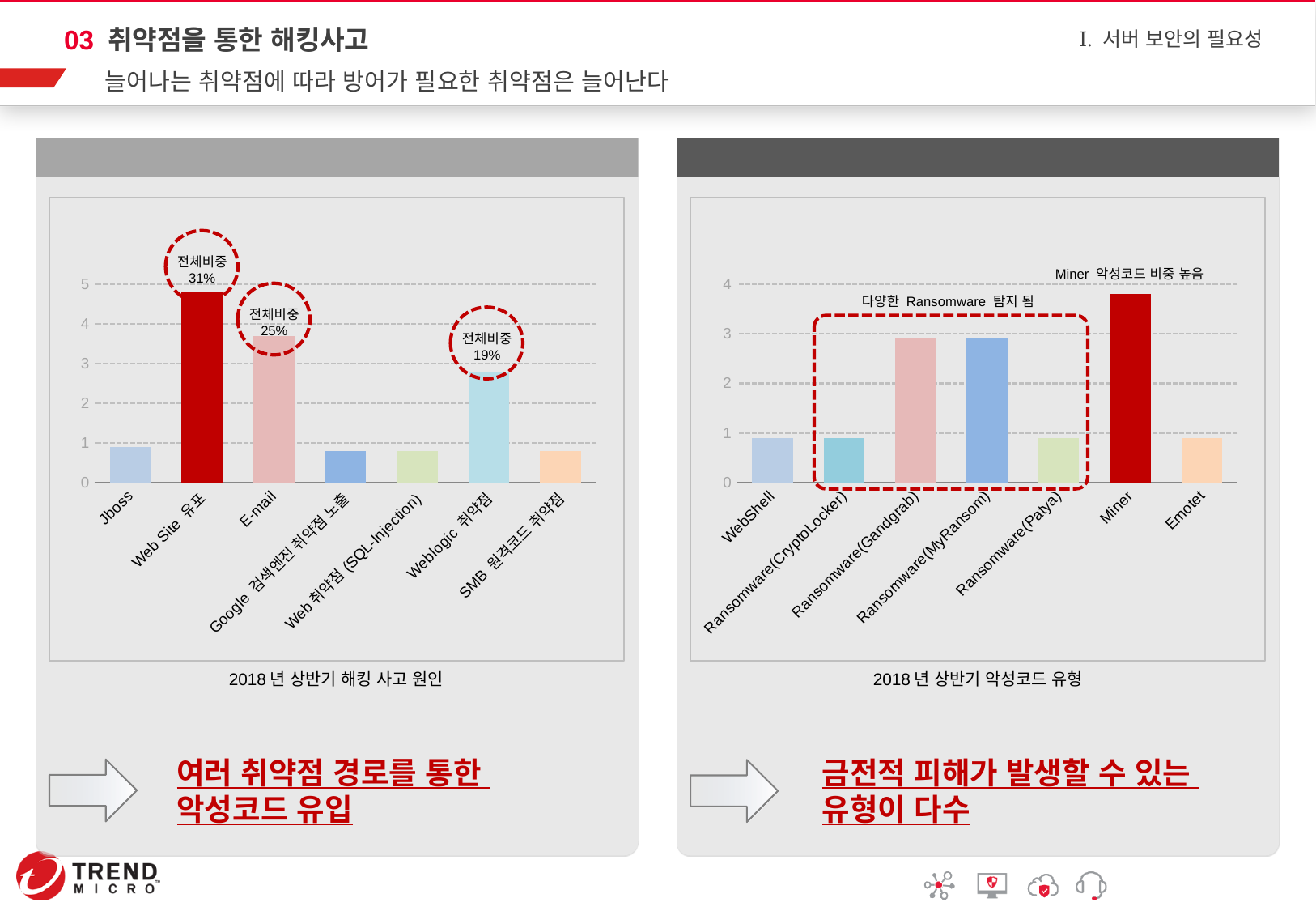

Ⅰ. 서버 보안의 필요성
03 취약점을 통한 해킹사고
늘어나는 취약점에 따라 방어가 필요한 취약점은 늘어난다
취약점을 통한 해킹 사고 지속적 발생
취약점을 이용한 악성 코드

### Chart

| Category | 계열 1 |
|---|---|
| Jboss | 0.9 |
| Web Site 유포 | 4.8 |
| E-mail | 3.7 |
| Google 검색엔진 취약점 노출 | 0.8 |
| Web취약점(SQL-Injection) | 0.8 |
| Weblogic 취약점 | 2.8 |
| SMB 원격코드 취약점 | 0.8 |

### Chart

| Category | 계열 1 |
|---|---|
| WebShell | 0.9 |
| Ransomware(CryptoLocker) | 0.9 |
| Ransomware(Gandgrab) | 2.9 |
| Ransomware(MyRansom) | 2.9 |
| Ransomware(Patya) | 0.9 |
| Miner | 3.8 |
| Emotet | 0.9 |

전체비중
31%
Miner 악성코드 비중 높음

전체비중
25%
다양한 Ransomware 탐지 됨

전체비중
19%

2018년 상반기 해킹 사고 원인
2018년 상반기 악성코드 유형
여러 취약점 경로를 통한
악성코드 유입

금전적 피해가 발생할 수 있는
유형이 다수